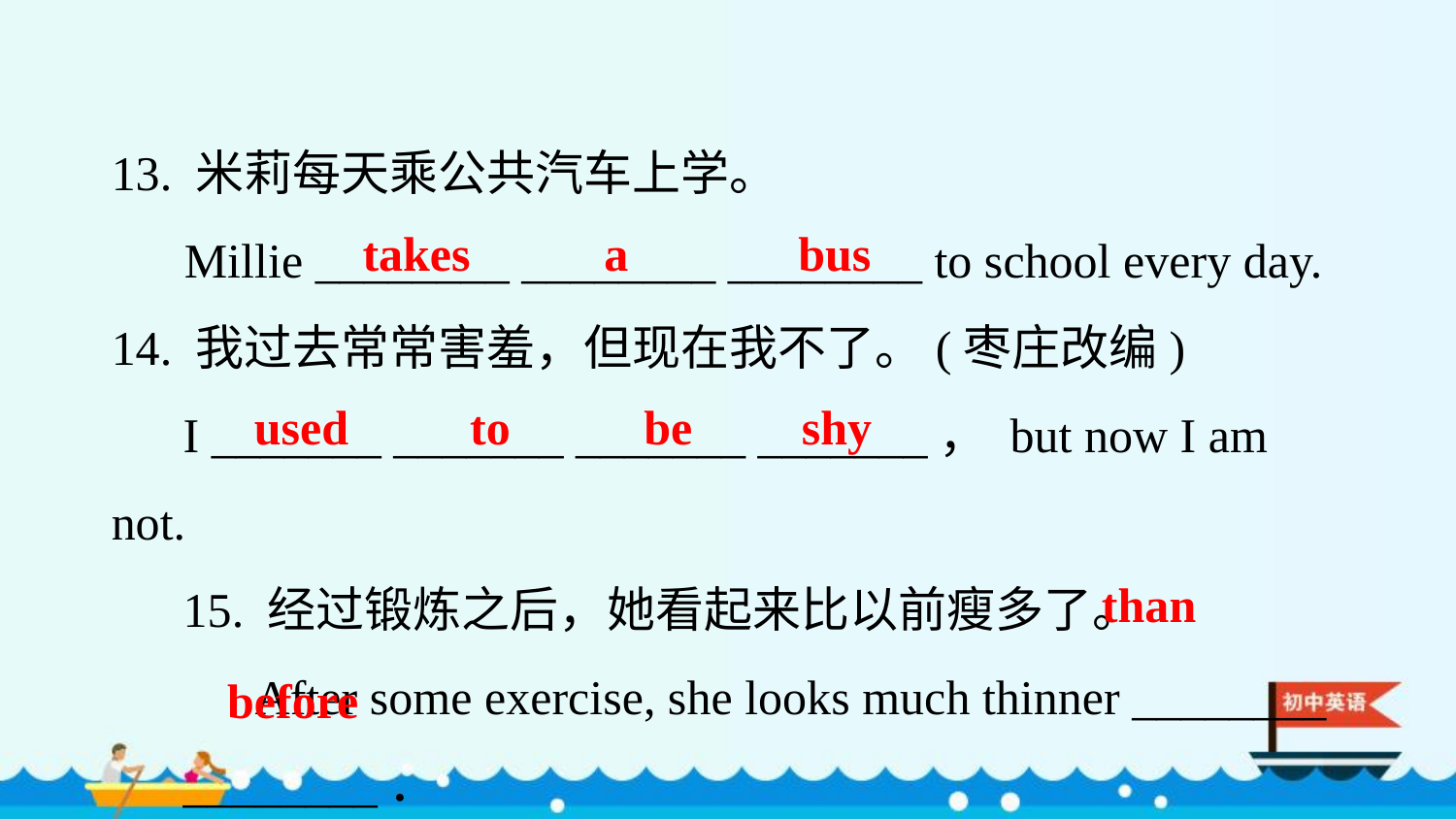

13. 米莉每天乘公共汽车上学。
      Millie ________ ________ ________ to school every day.
14. 我过去常常害羞，但现在我不了。(枣庄改编)
I _______ _______ _______ _______， but now I am not.
15. 经过锻炼之后，她看起来比以前瘦多了。
After some exercise, she looks much thinner ________ ________．
takes           a              bus
used          to           be         shy
than
before